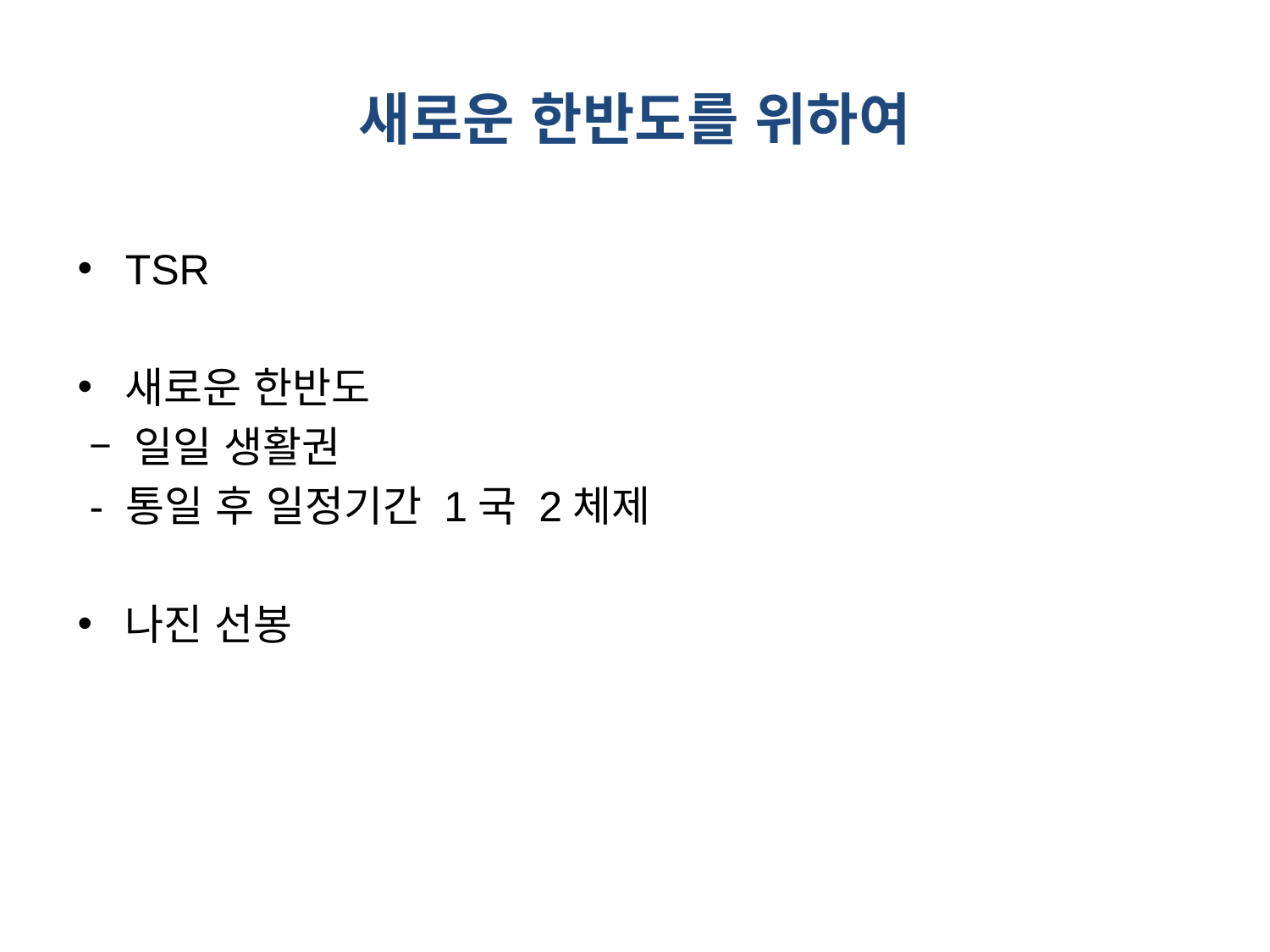

# 새로운 한반도를 위하여
TSR

새로운 한반도
 – 일일 생활권
 - 통일 후 일정기간 1국 2체제

나진 선봉